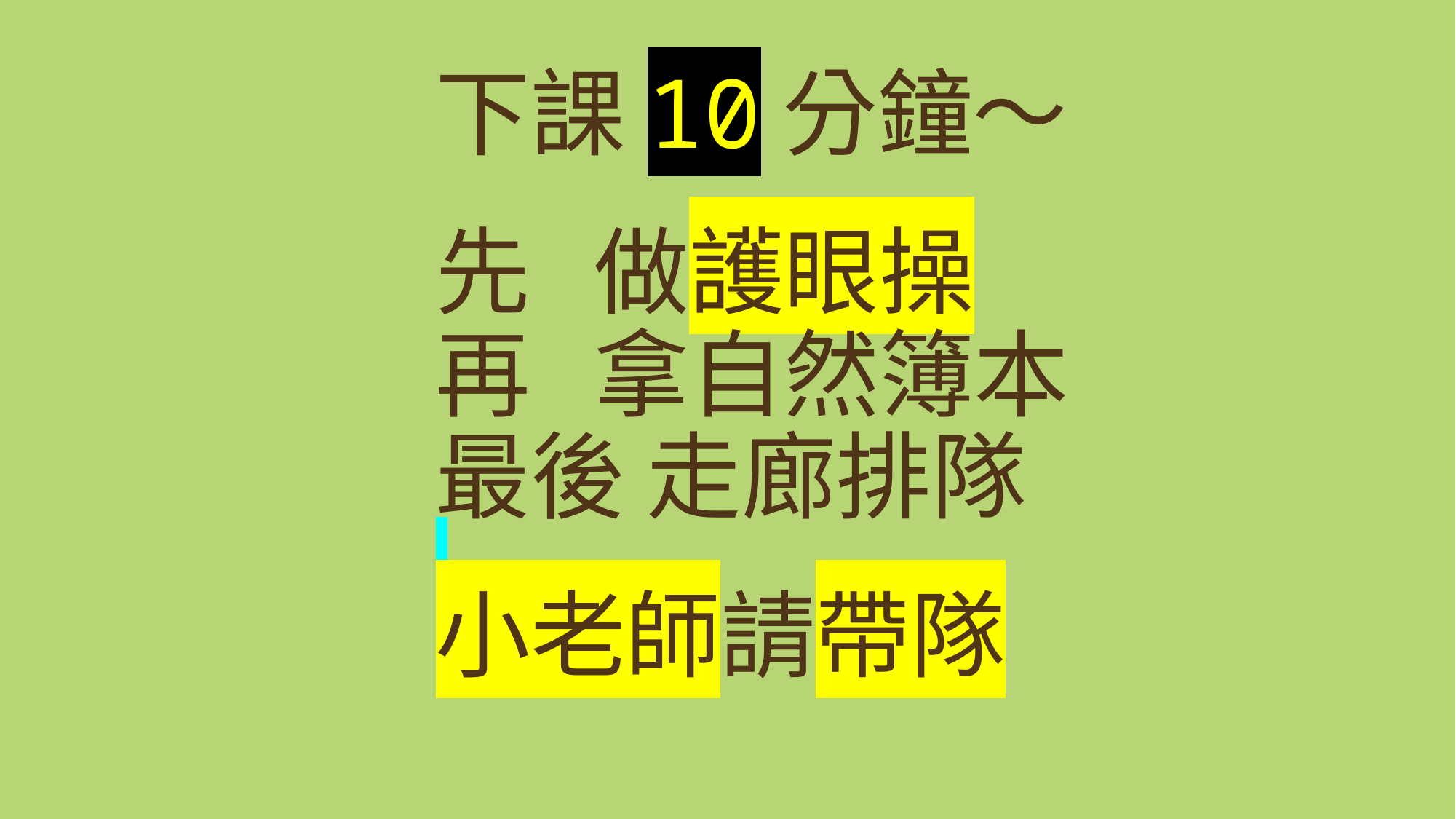

# 下課10分鐘～ 先   做護眼操 再   拿自然簿本 最後 走廊排隊 小老師請帶隊